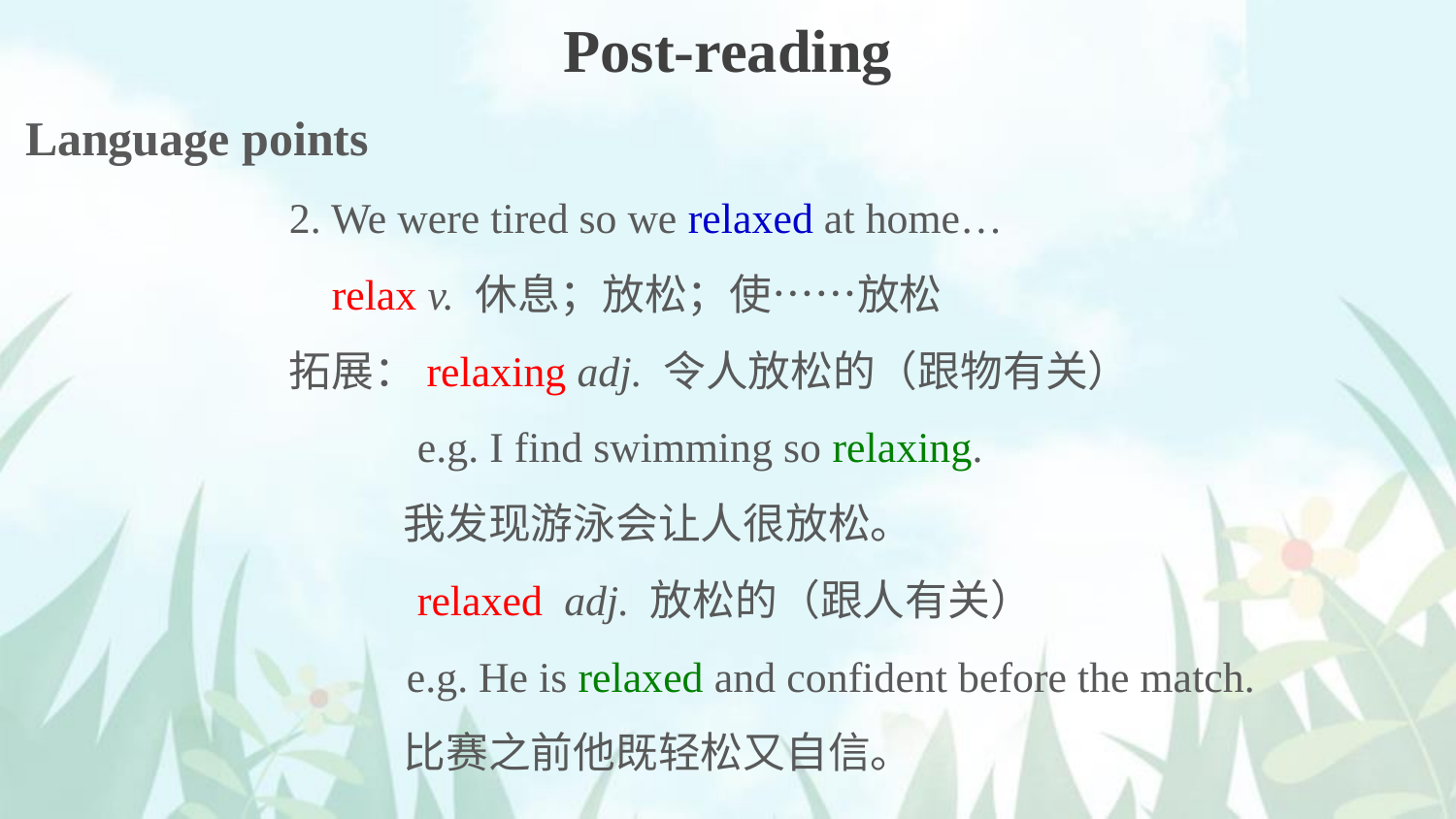

Post-reading
Language points
2. We were tired so we relaxed at home…
    relax v. 休息；放松；使……放松
拓展：relaxing adj. 令人放松的（跟物有关）
            e.g. I find swimming so relaxing.
           我发现游泳会让人很放松。
            relaxed  adj. 放松的（跟人有关）
           e.g. He is relaxed and confident before the match.
           比赛之前他既轻松又自信。